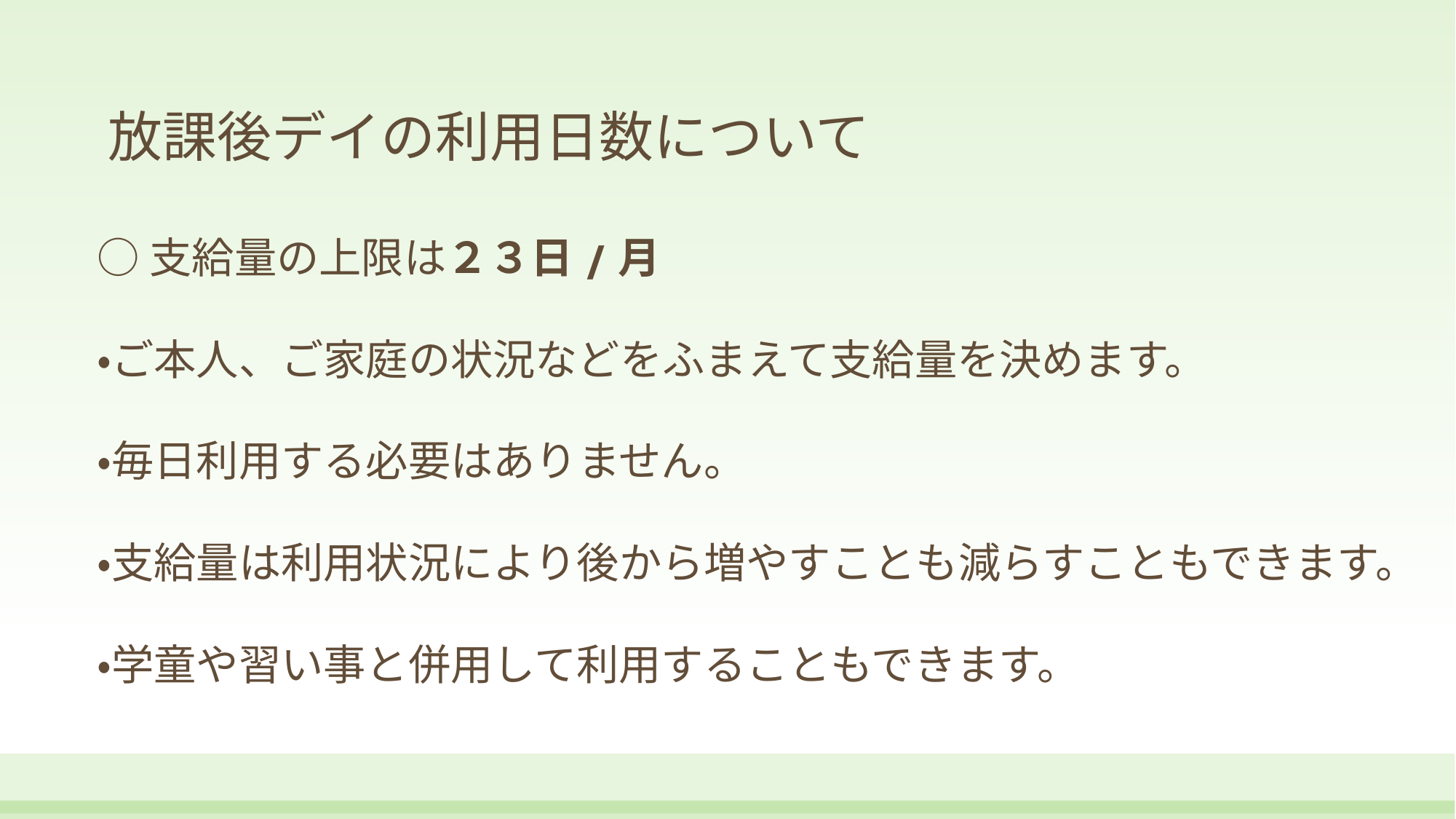

放課後デイの利用日数について

○支給量の上限は２３日/月

・ご本人、ご家庭の状況などをふまえて支給量を決めます。

・毎日利用する必要はありません。

・支給量は利用状況により後から増やすことも減らすこともできます。

・学童や習い事と併用して利用することもできます。